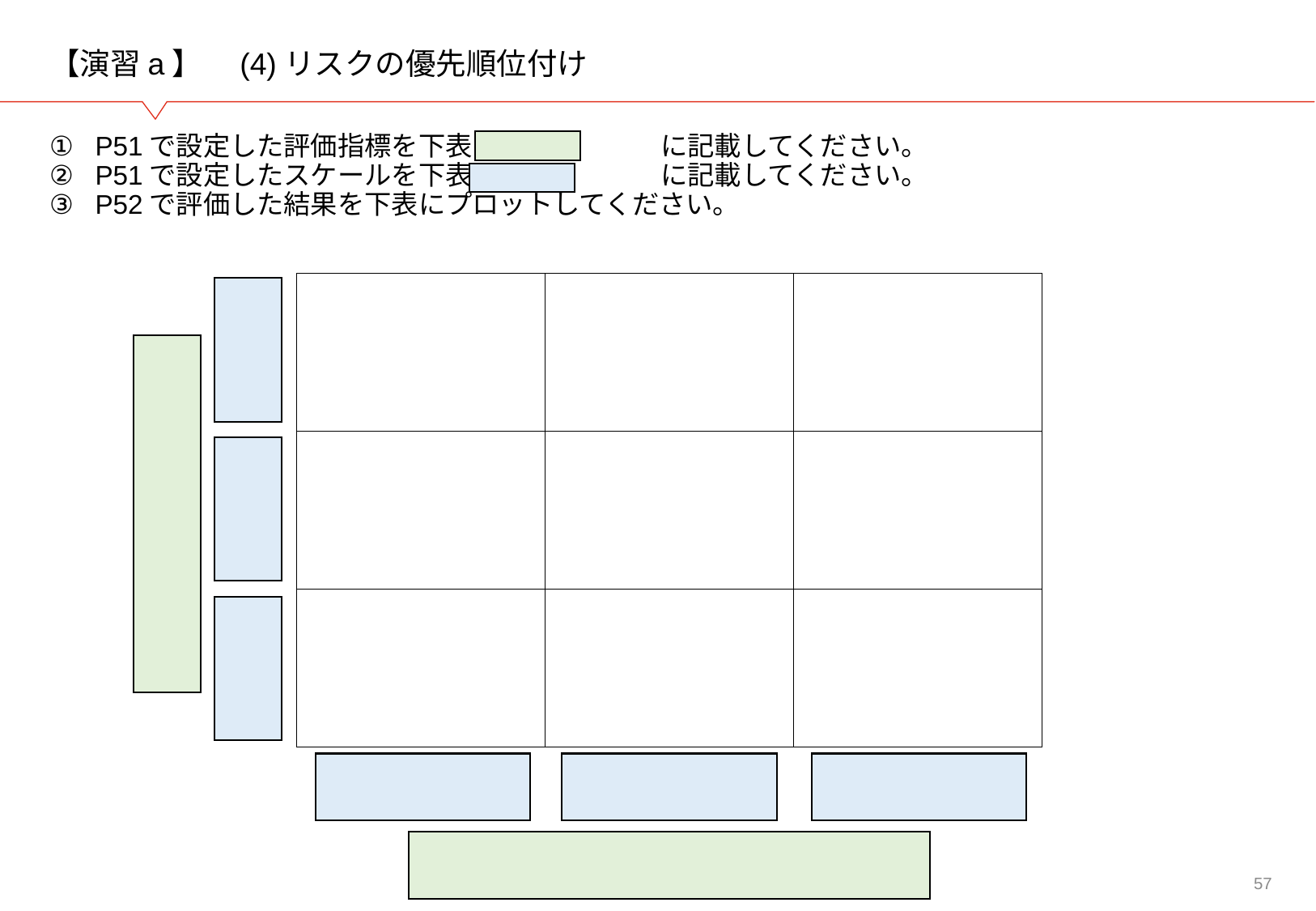

# 【演習a】　(4)リスクの優先順位付け
P51で設定した評価指標を下表の　　　　　　に記載してください。
P51で設定したスケールを下表の　　　　　　に記載してください。
P52で評価した結果を下表にプロットしてください。

|  |  |  |
| --- | --- | --- |
|  |  |  |
|  |  |  |